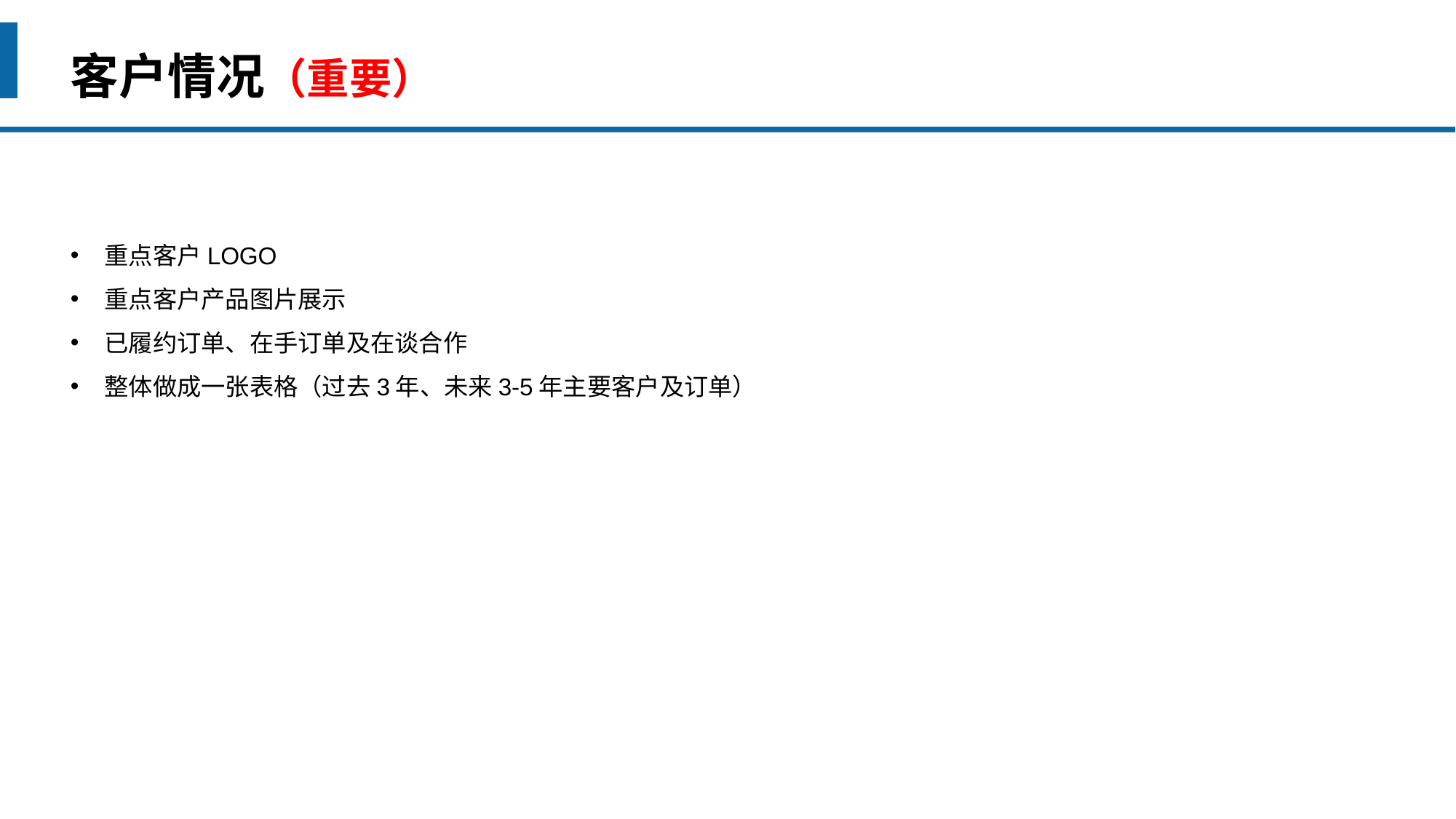

客户情况（重要）

重点客户LOGO
重点客户产品图片展示
已履约订单、在手订单及在谈合作
整体做成一张表格（过去3年、未来3-5年主要客户及订单）